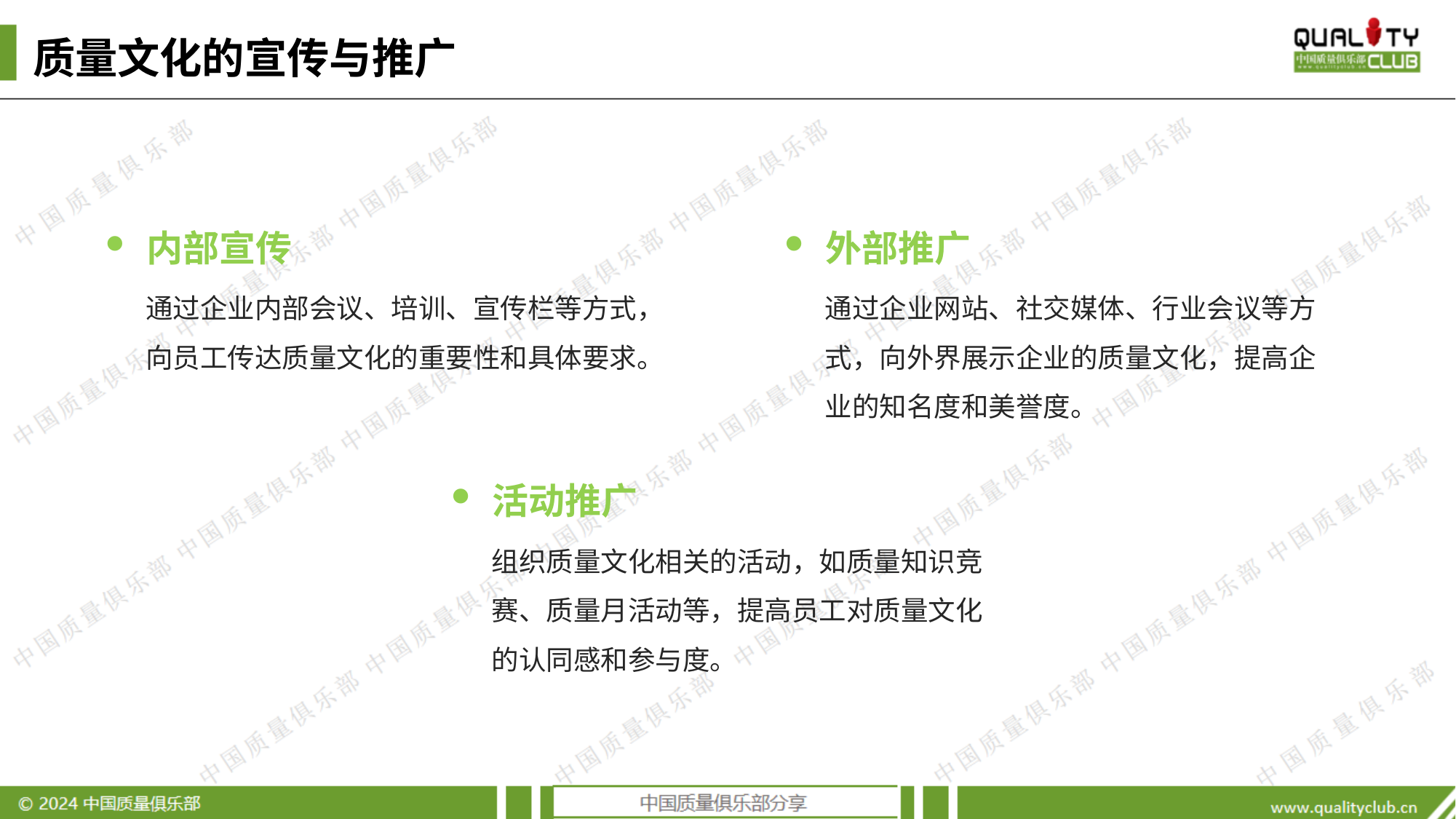

# 质量文化的宣传与推广
内部宣传
外部推广
通过企业内部会议、培训、宣传栏等方式，向员工传达质量文化的重要性和具体要求。
通过企业网站、社交媒体、行业会议等方式，向外界展示企业的质量文化，提高企业的知名度和美誉度。
活动推广
组织质量文化相关的活动，如质量知识竞赛、质量月活动等，提高员工对质量文化的认同感和参与度。